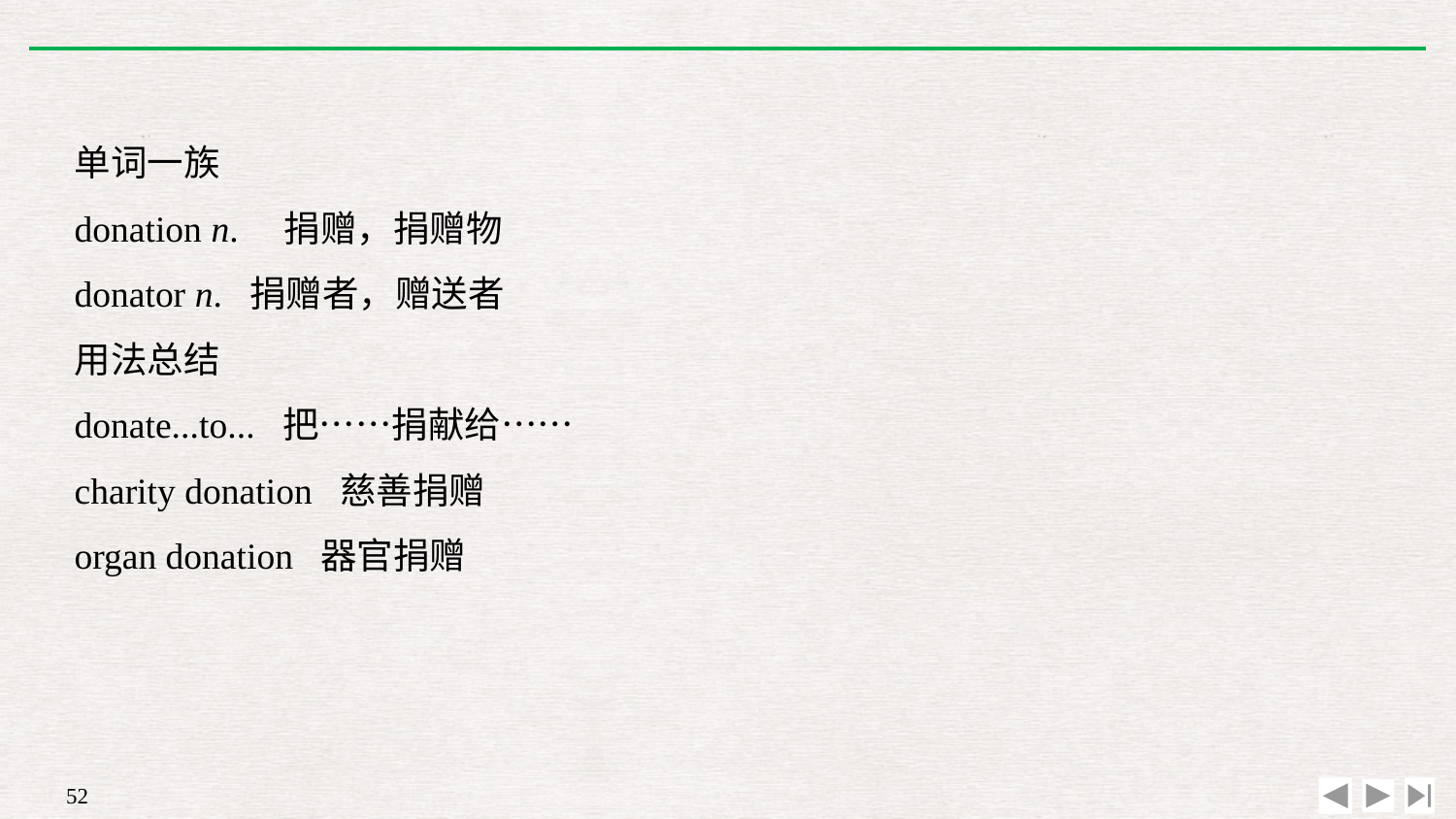

单词一族
donation n.　捐赠，捐赠物
donator n.  捐赠者，赠送者
用法总结
donate...to...  把……捐献给……
charity donation  慈善捐赠
organ donation  器官捐赠